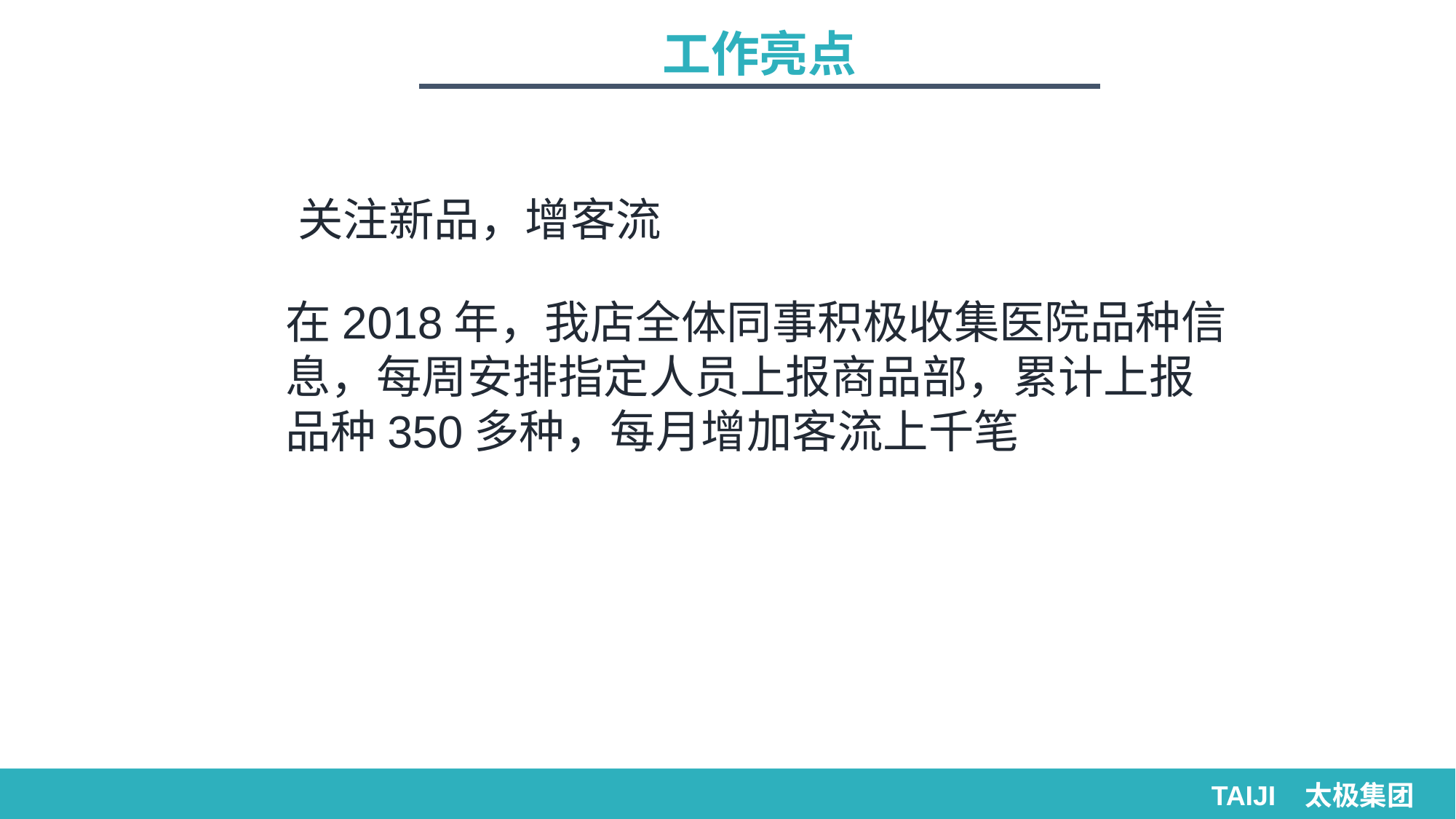

工作亮点
关注新品，增客流
在2018年，我店全体同事积极收集医院品种信息，每周安排指定人员上报商品部，累计上报品种350多种，每月增加客流上千笔

TAIJI   太极集团